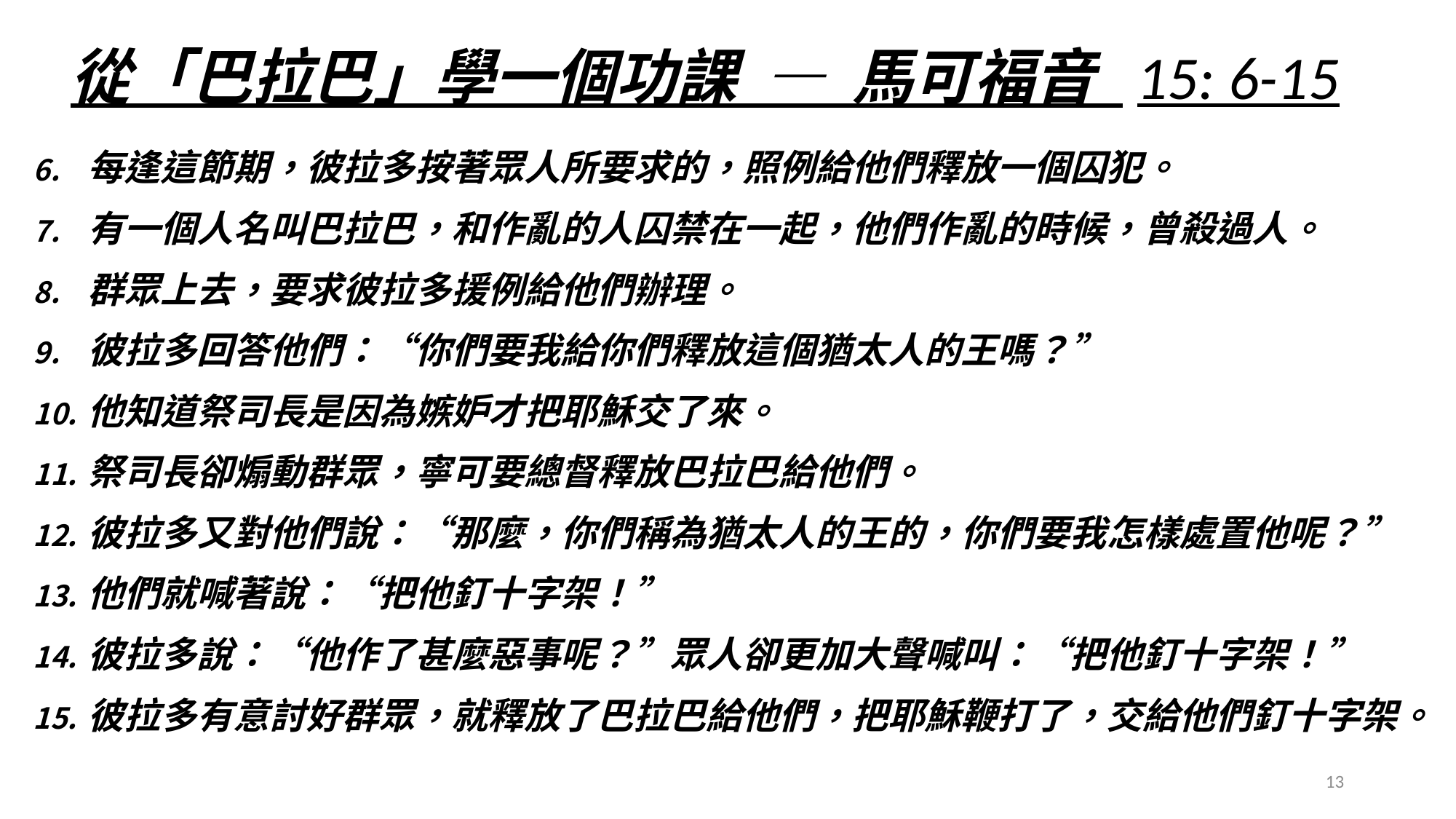

# 從「巴拉巴」學一個功課  —  馬可福音  15: 6-15
每逢這節期，彼拉多按著眾人所要求的，照例給他們釋放一個囚犯。
有一個人名叫巴拉巴，和作亂的人囚禁在一起，他們作亂的時候，曾殺過人。
群眾上去，要求彼拉多援例給他們辦理。
彼拉多回答他們：“你們要我給你們釋放這個猶太人的王嗎？”
他知道祭司長是因為嫉妒才把耶穌交了來。
祭司長卻煽動群眾，寧可要總督釋放巴拉巴給他們。
彼拉多又對他們說：“那麼，你們稱為猶太人的王的，你們要我怎樣處置他呢？”
他們就喊著說：“把他釘十字架！”
彼拉多說：“他作了甚麼惡事呢？”眾人卻更加大聲喊叫：“把他釘十字架！”
彼拉多有意討好群眾，就釋放了巴拉巴給他們，把耶穌鞭打了，交給他們釘十字架。

13